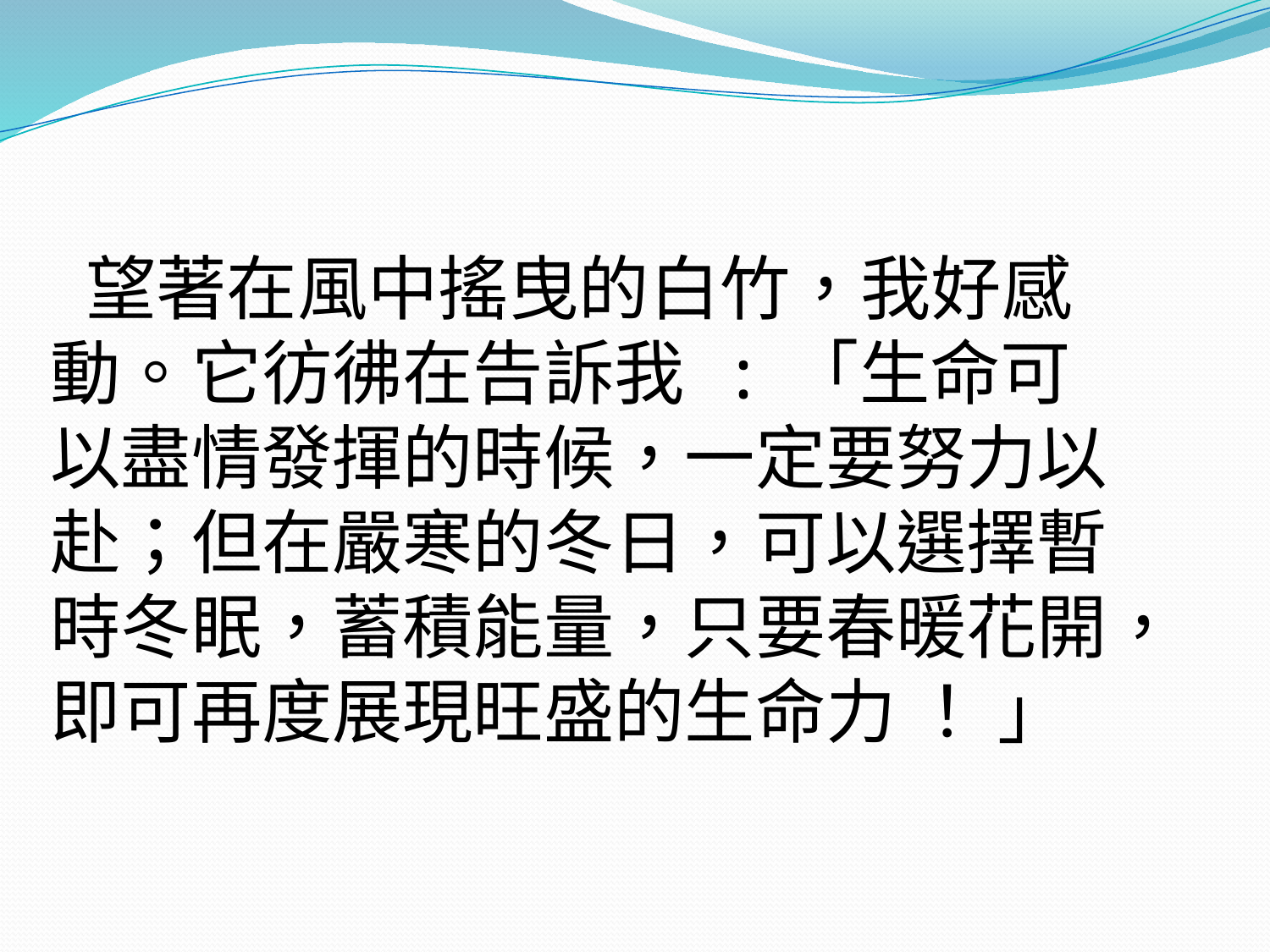

望著在風中搖曳的白竹，我好感動。它彷彿在告訴我  : 「生命可以盡情發揮的時候，一定要努力以赴；但在嚴寒的冬日，可以選擇暫時冬眠，蓄積能量，只要春暖花開，即可再度展現旺盛的生命力 ！ 」